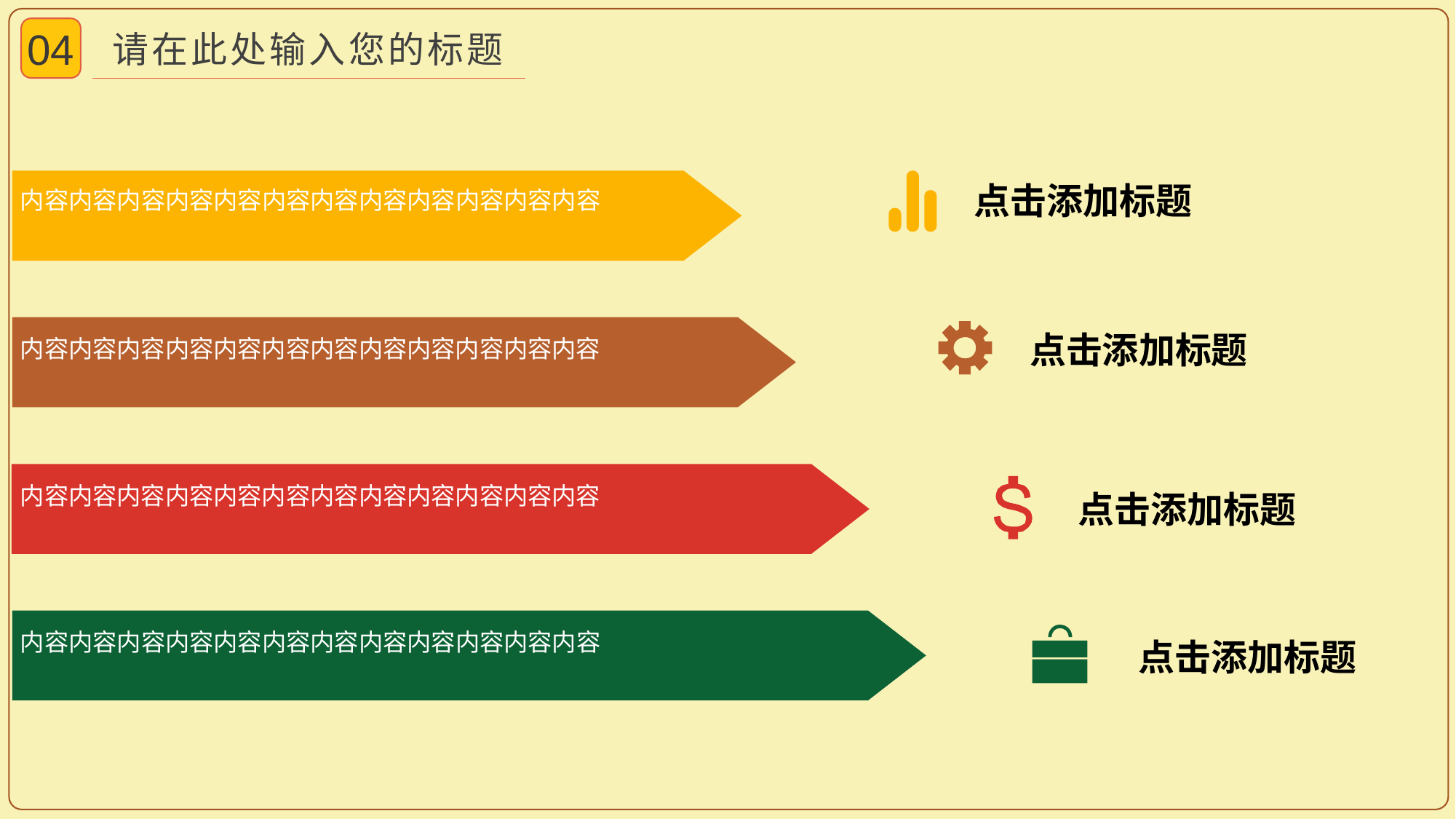

04
请在此处输入您的标题

点击添加标题
内容内容内容内容内容内容内容内容内容内容内容内容

点击添加标题
内容内容内容内容内容内容内容内容内容内容内容内容

内容内容内容内容内容内容内容内容内容内容内容内容

点击添加标题

内容内容内容内容内容内容内容内容内容内容内容内容

点击添加标题